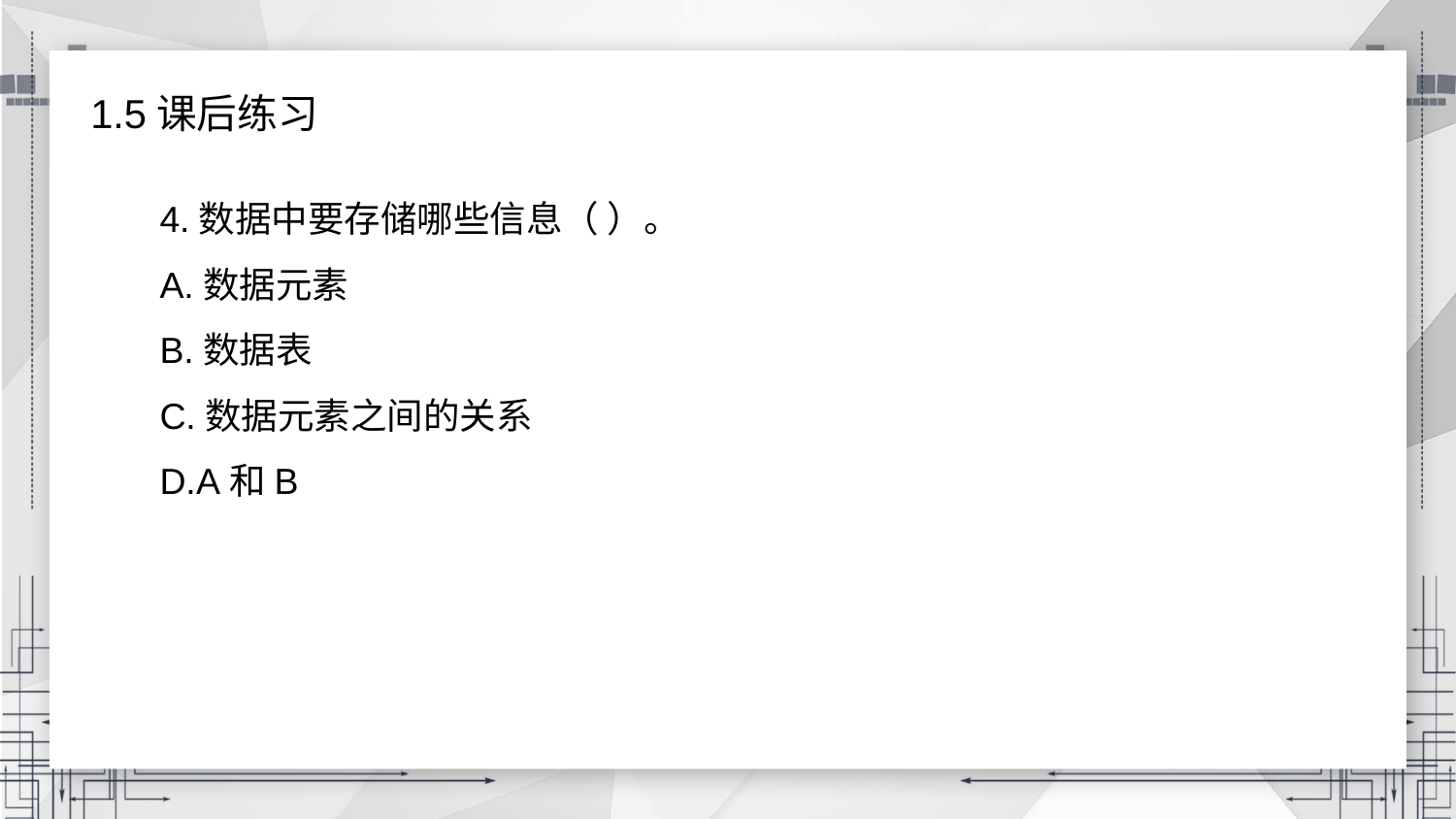

1.5课后练习
4.数据中要存储哪些信息（ ）。
A.数据元素
B.数据表
C.数据元素之间的关系
D.A和B